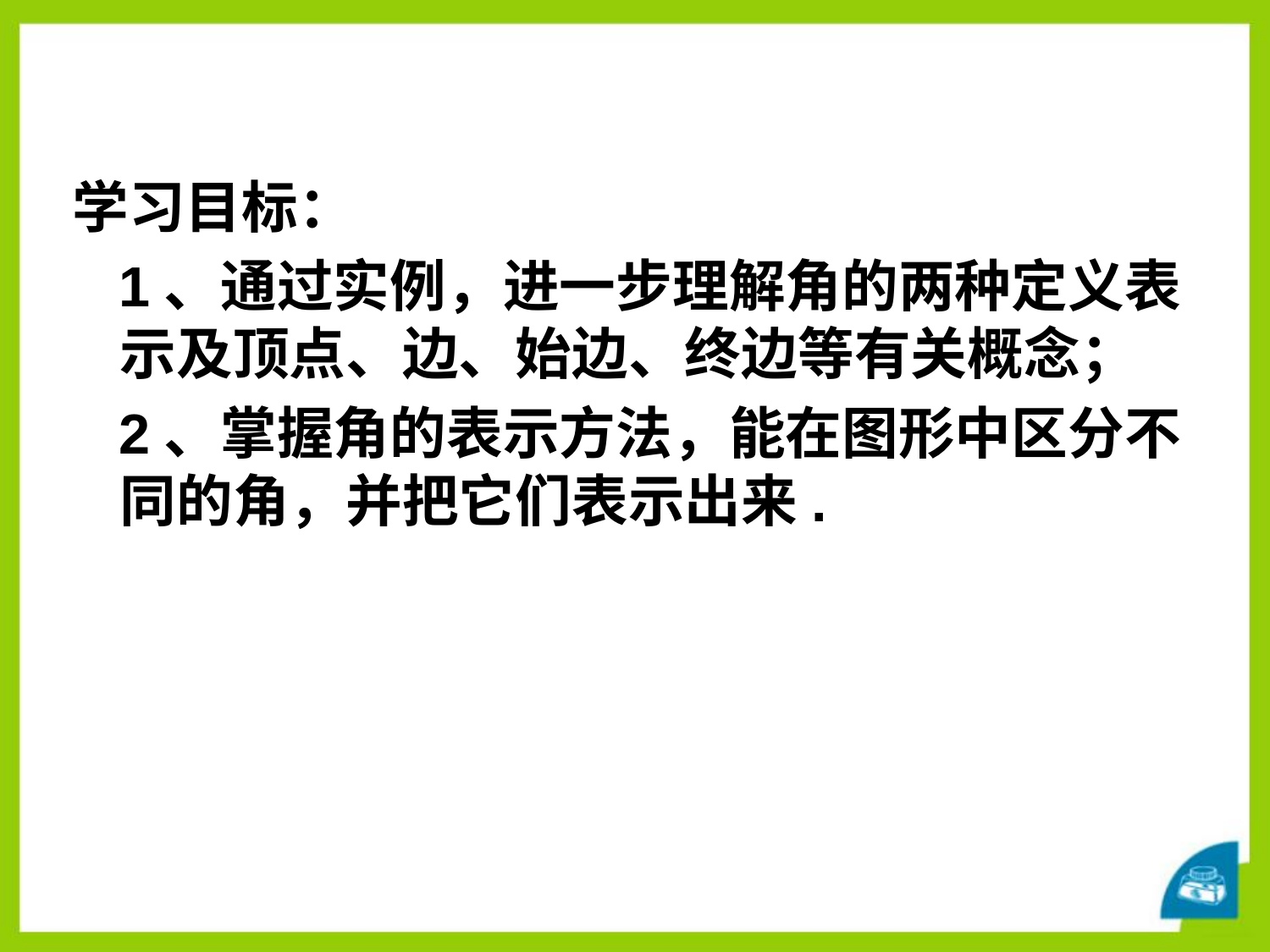

学习目标：
   1、通过实例，进一步理解角的两种定义表示及顶点、边、始边、终边等有关概念；
   2、掌握角的表示方法，能在图形中区分不同的角，并把它们表示出来.